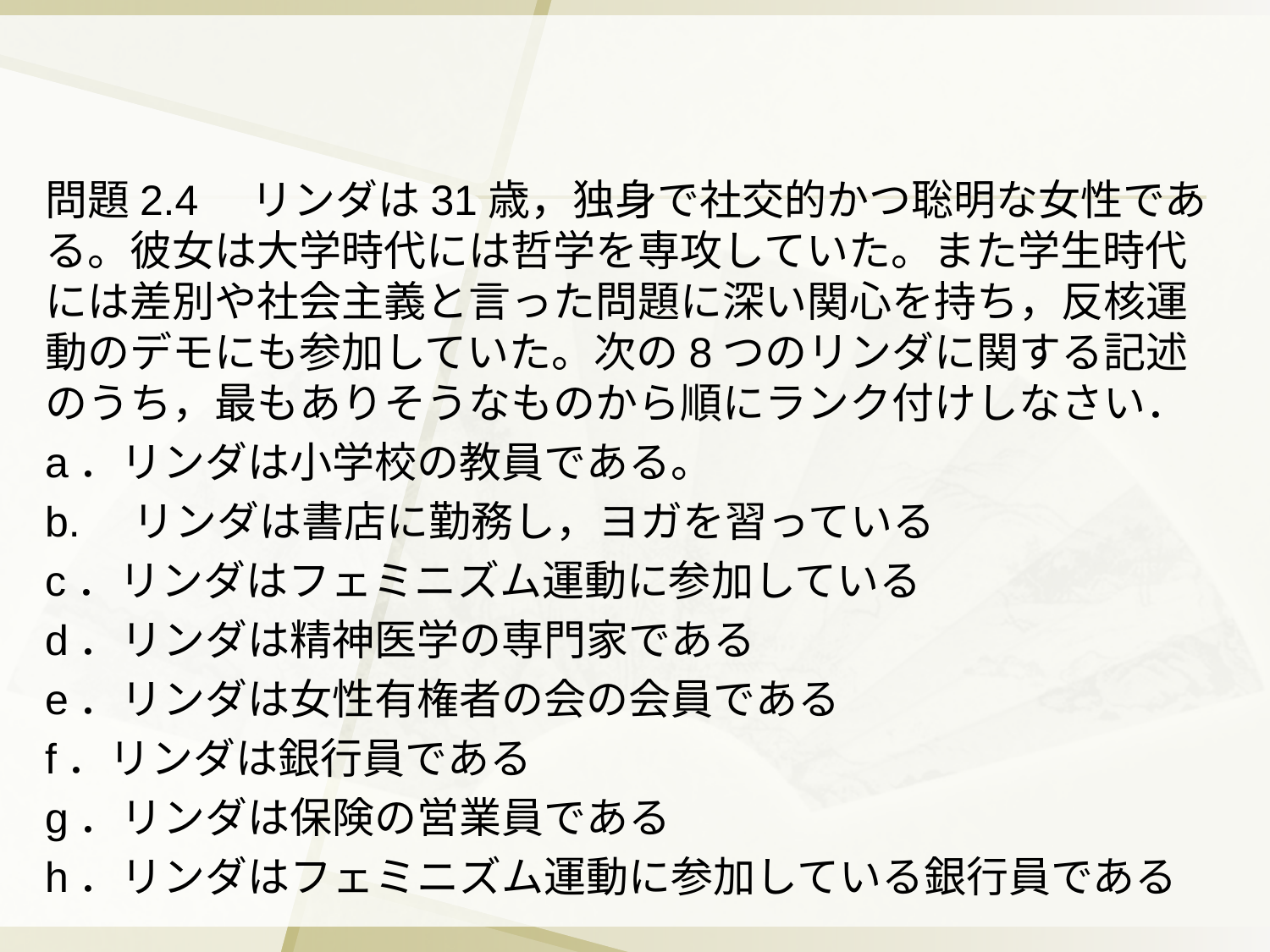

問題2.4　リンダは31歳，独身で社交的かつ聡明な女性である。彼女は大学時代には哲学を専攻していた。また学生時代には差別や社会主義と言った問題に深い関心を持ち，反核運動のデモにも参加していた。次の8つのリンダに関する記述のうち，最もありそうなものから順にランク付けしなさい．
a．リンダは小学校の教員である。
b.　リンダは書店に勤務し，ヨガを習っている
c．リンダはフェミニズム運動に参加している
d．リンダは精神医学の専門家である
e．リンダは女性有権者の会の会員である
f．リンダは銀行員である
g．リンダは保険の営業員である
h．リンダはフェミニズム運動に参加している銀行員である